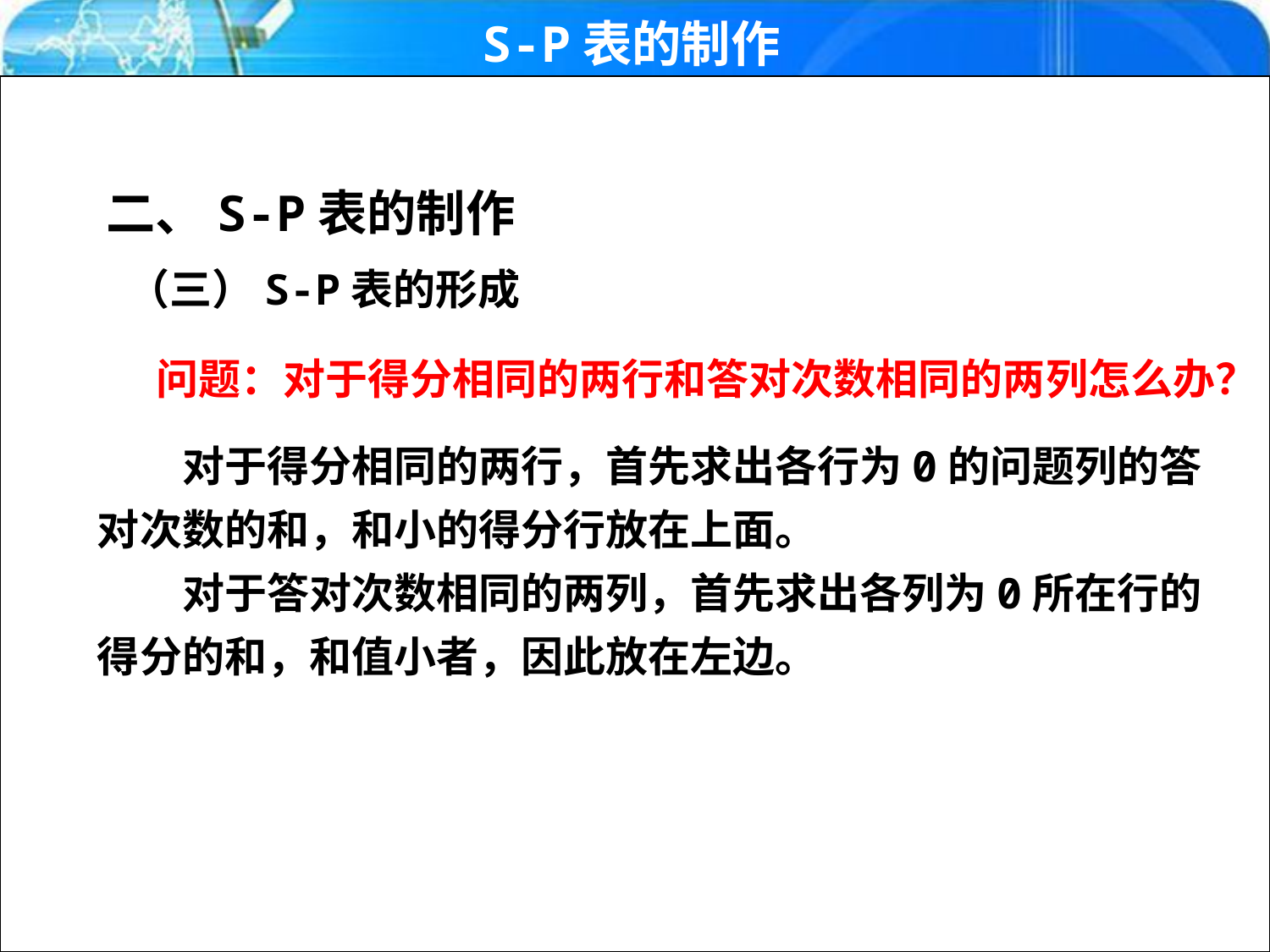

S-P表的制作
二、S-P表的制作
（三）S-P表的形成
问题：对于得分相同的两行和答对次数相同的两列怎么办？
    对于得分相同的两行，首先求出各行为0的问题列的答对次数的和，和小的得分行放在上面。
    对于答对次数相同的两列，首先求出各列为0所在行的得分的和，和值小者，因此放在左边。